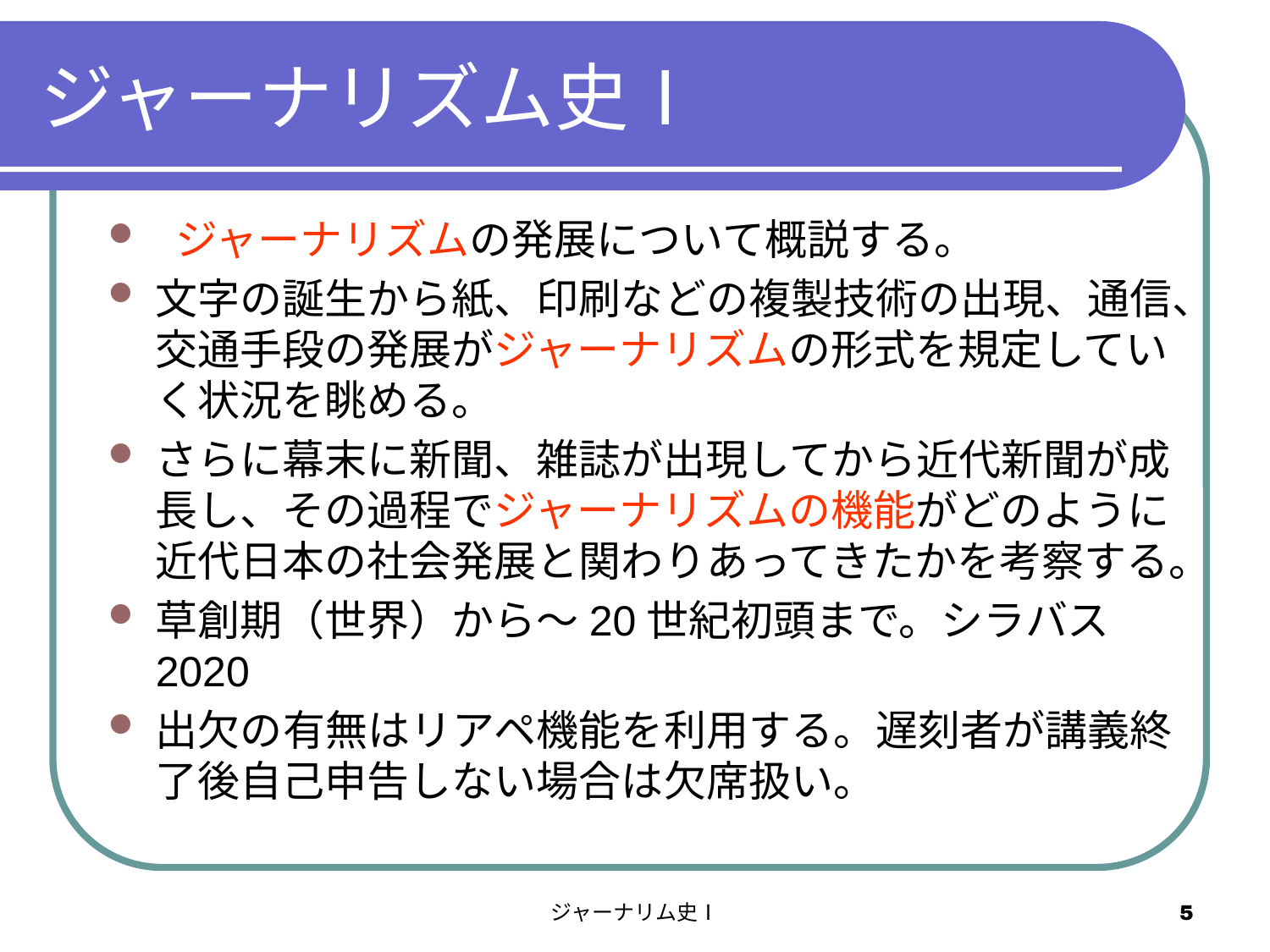

# ジャーナリズム史Ⅰ
 ジャーナリズムの発展について概説する。
文字の誕生から紙、印刷などの複製技術の出現、通信、交通手段の発展がジャーナリズムの形式を規定していく状況を眺める。
さらに幕末に新聞、雑誌が出現してから近代新聞が成長し、その過程でジャーナリズムの機能がどのように近代日本の社会発展と関わりあってきたかを考察する。
草創期（世界）から～20世紀初頭まで。シラバス2020
出欠の有無はリアペ機能を利用する。遅刻者が講義終了後自己申告しない場合は欠席扱い。

ジャーナリム史Ⅰ
5